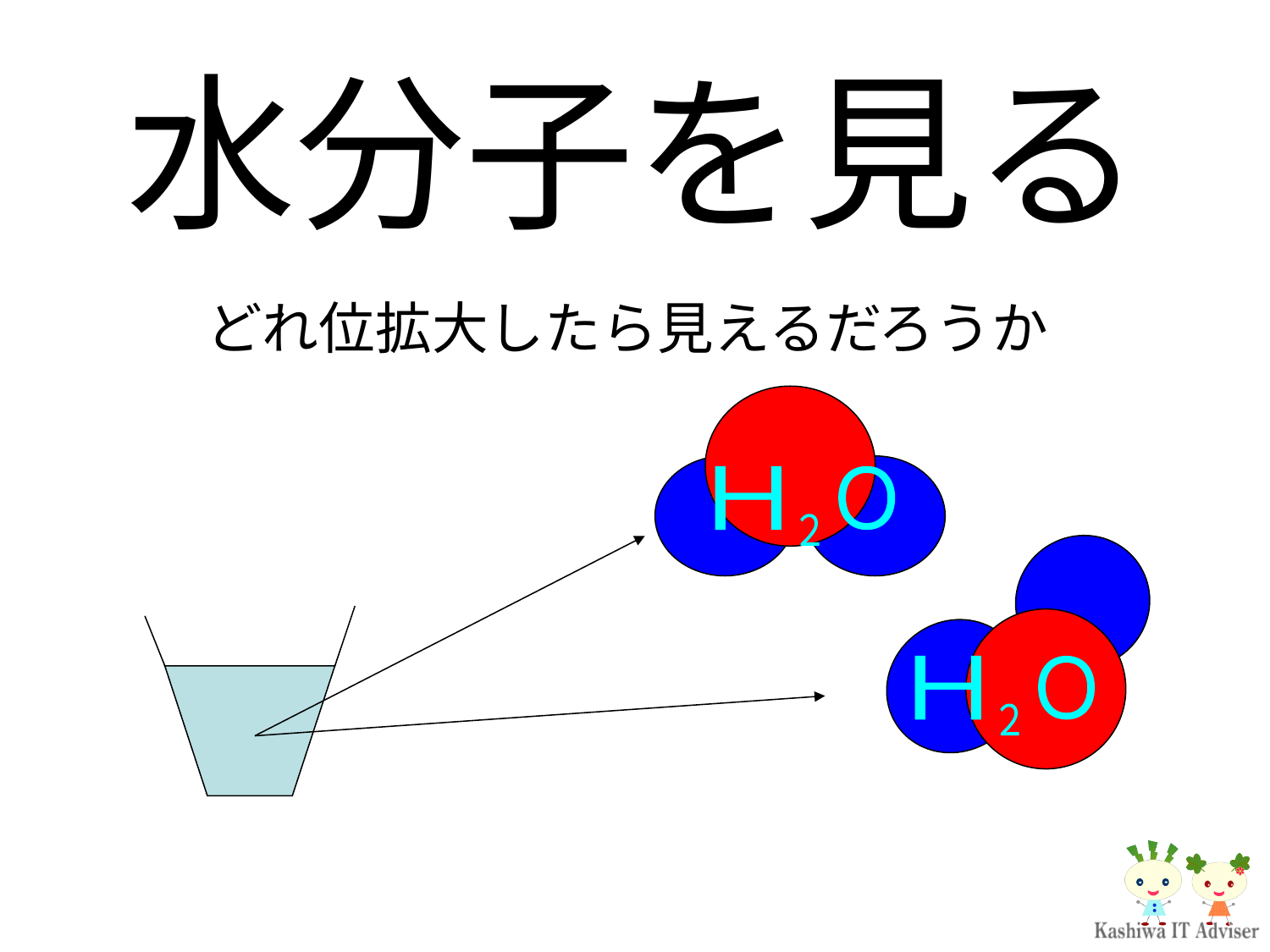

# 水分子を見る
どれ位拡大したら見えるだろうか

Ｈ
Ｏ
２

Ｈ
Ｏ
２